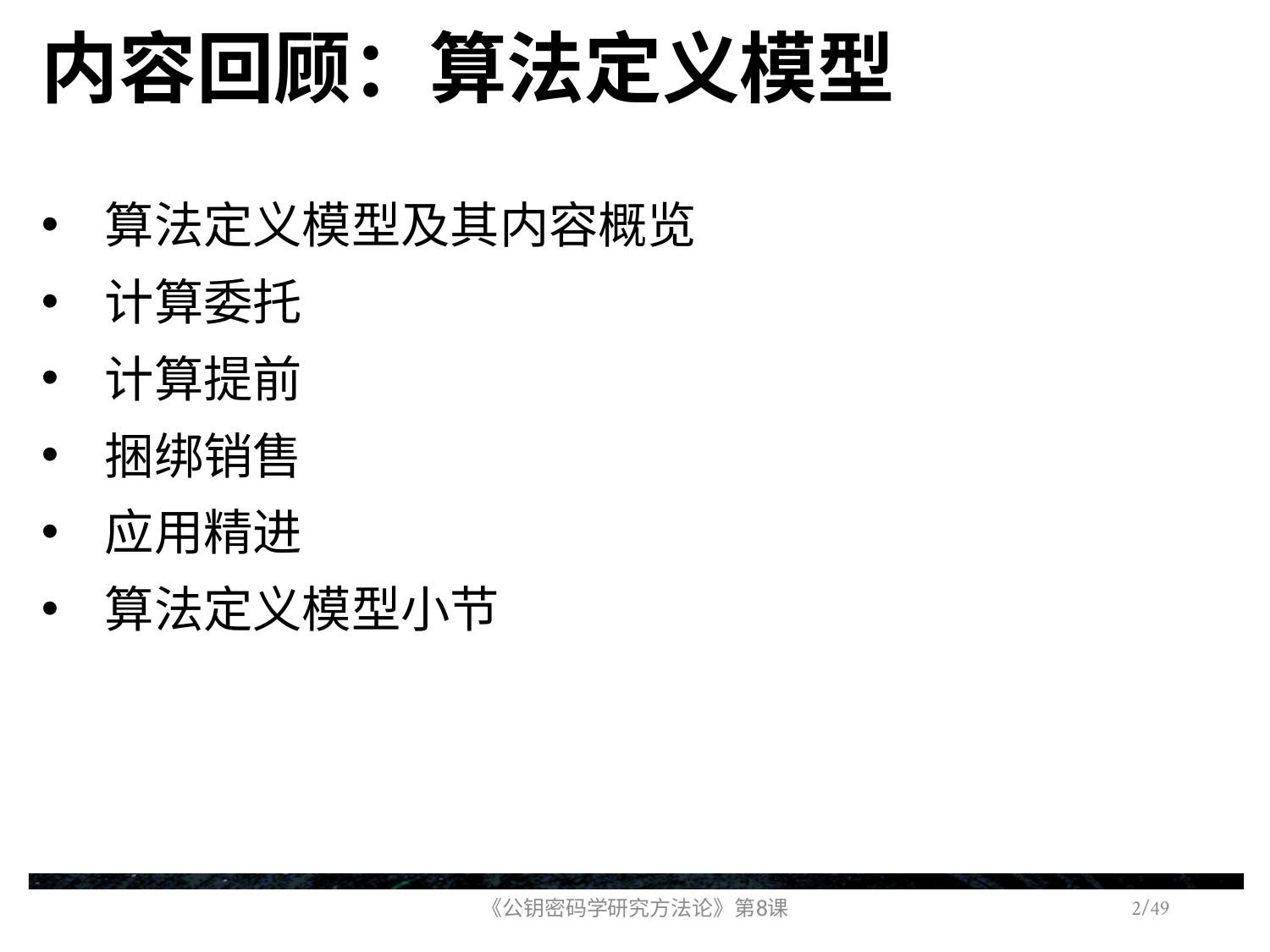

# 内容回顾：算法定义模型
算法定义模型及其内容概览
计算委托
计算提前
捆绑销售
应用精进
算法定义模型小节
《公钥密码学研究方法论》第8课
2/49